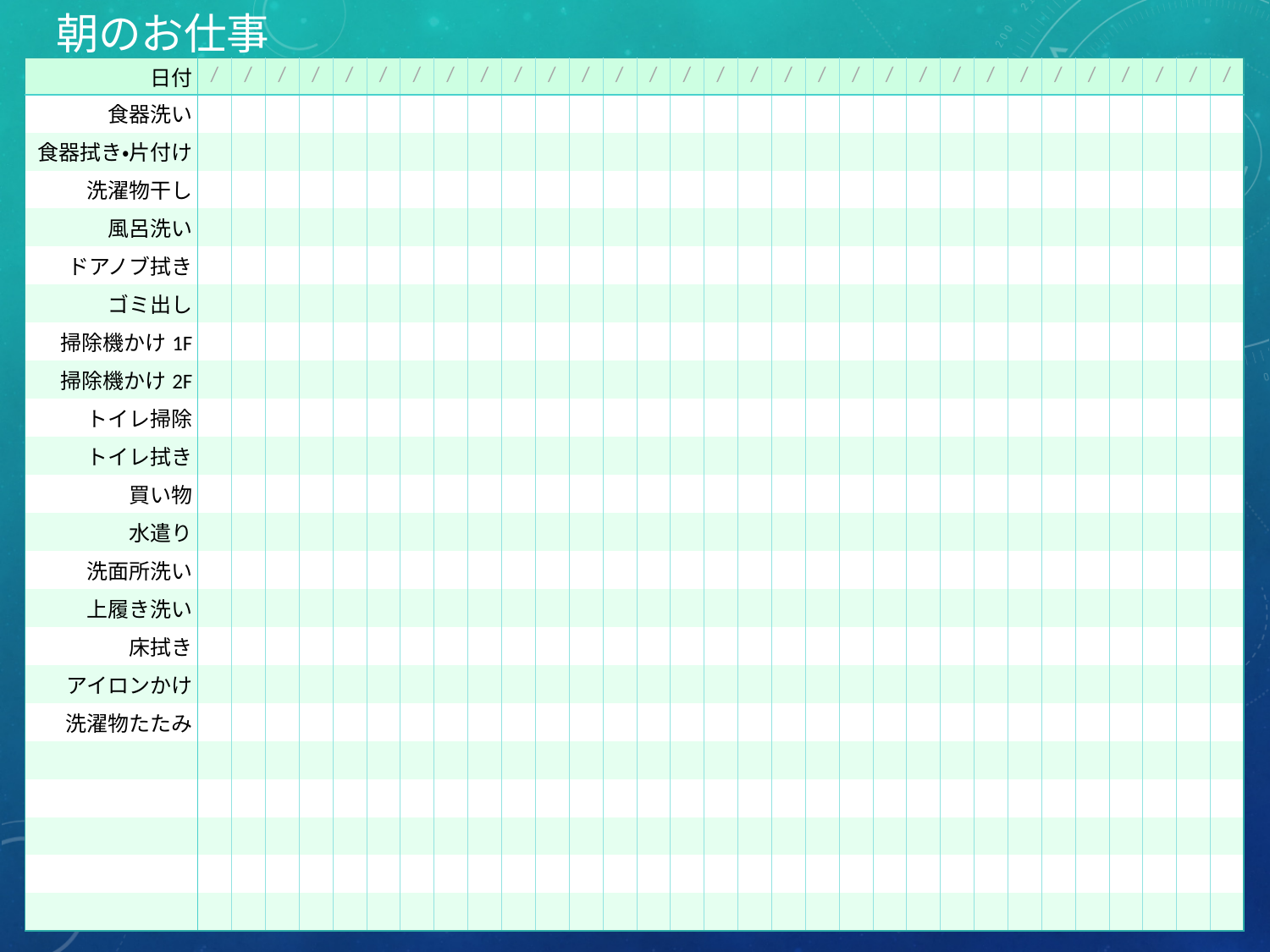

# 朝のお仕事
| 日付 | / | / | / | / | / | / | / | / | / | / | / | / | / | / | / | / | / | / | / | / | / | / | / | / | / | / | / | / | / | / | / |
| --- | --- | --- | --- | --- | --- | --- | --- | --- | --- | --- | --- | --- | --- | --- | --- | --- | --- | --- | --- | --- | --- | --- | --- | --- | --- | --- | --- | --- | --- | --- | --- |
| 食器洗い |  |  |  |  |  |  |  |  |  |  |  |  |  |  |  |  |  |  |  |  |  |  |  |  |  |  |  |  |  |  |  |
| 食器拭き・片付け |  |  |  |  |  |  |  |  |  |  |  |  |  |  |  |  |  |  |  |  |  |  |  |  |  |  |  |  |  |  |  |
| 洗濯物干し |  |  |  |  |  |  |  |  |  |  |  |  |  |  |  |  |  |  |  |  |  |  |  |  |  |  |  |  |  |  |  |
| 風呂洗い |  |  |  |  |  |  |  |  |  |  |  |  |  |  |  |  |  |  |  |  |  |  |  |  |  |  |  |  |  |  |  |
| ドアノブ拭き |  |  |  |  |  |  |  |  |  |  |  |  |  |  |  |  |  |  |  |  |  |  |  |  |  |  |  |  |  |  |  |
| ゴミ出し |  |  |  |  |  |  |  |  |  |  |  |  |  |  |  |  |  |  |  |  |  |  |  |  |  |  |  |  |  |  |  |
| 掃除機かけ1F |  |  |  |  |  |  |  |  |  |  |  |  |  |  |  |  |  |  |  |  |  |  |  |  |  |  |  |  |  |  |  |
| 掃除機かけ2F |  |  |  |  |  |  |  |  |  |  |  |  |  |  |  |  |  |  |  |  |  |  |  |  |  |  |  |  |  |  |  |
| トイレ掃除 |  |  |  |  |  |  |  |  |  |  |  |  |  |  |  |  |  |  |  |  |  |  |  |  |  |  |  |  |  |  |  |
| トイレ拭き |  |  |  |  |  |  |  |  |  |  |  |  |  |  |  |  |  |  |  |  |  |  |  |  |  |  |  |  |  |  |  |
| 買い物 |  |  |  |  |  |  |  |  |  |  |  |  |  |  |  |  |  |  |  |  |  |  |  |  |  |  |  |  |  |  |  |
| 水遣り |  |  |  |  |  |  |  |  |  |  |  |  |  |  |  |  |  |  |  |  |  |  |  |  |  |  |  |  |  |  |  |
| 洗面所洗い |  |  |  |  |  |  |  |  |  |  |  |  |  |  |  |  |  |  |  |  |  |  |  |  |  |  |  |  |  |  |  |
| 上履き洗い |  |  |  |  |  |  |  |  |  |  |  |  |  |  |  |  |  |  |  |  |  |  |  |  |  |  |  |  |  |  |  |
| 床拭き |  |  |  |  |  |  |  |  |  |  |  |  |  |  |  |  |  |  |  |  |  |  |  |  |  |  |  |  |  |  |  |
| アイロンかけ |  |  |  |  |  |  |  |  |  |  |  |  |  |  |  |  |  |  |  |  |  |  |  |  |  |  |  |  |  |  |  |
| 洗濯物たたみ |  |  |  |  |  |  |  |  |  |  |  |  |  |  |  |  |  |  |  |  |  |  |  |  |  |  |  |  |  |  |  |
|  |  |  |  |  |  |  |  |  |  |  |  |  |  |  |  |  |  |  |  |  |  |  |  |  |  |  |  |  |  |  |  |
|  |  |  |  |  |  |  |  |  |  |  |  |  |  |  |  |  |  |  |  |  |  |  |  |  |  |  |  |  |  |  |  |
|  |  |  |  |  |  |  |  |  |  |  |  |  |  |  |  |  |  |  |  |  |  |  |  |  |  |  |  |  |  |  |  |
|  |  |  |  |  |  |  |  |  |  |  |  |  |  |  |  |  |  |  |  |  |  |  |  |  |  |  |  |  |  |  |  |
|  |  |  |  |  |  |  |  |  |  |  |  |  |  |  |  |  |  |  |  |  |  |  |  |  |  |  |  |  |  |  |  |